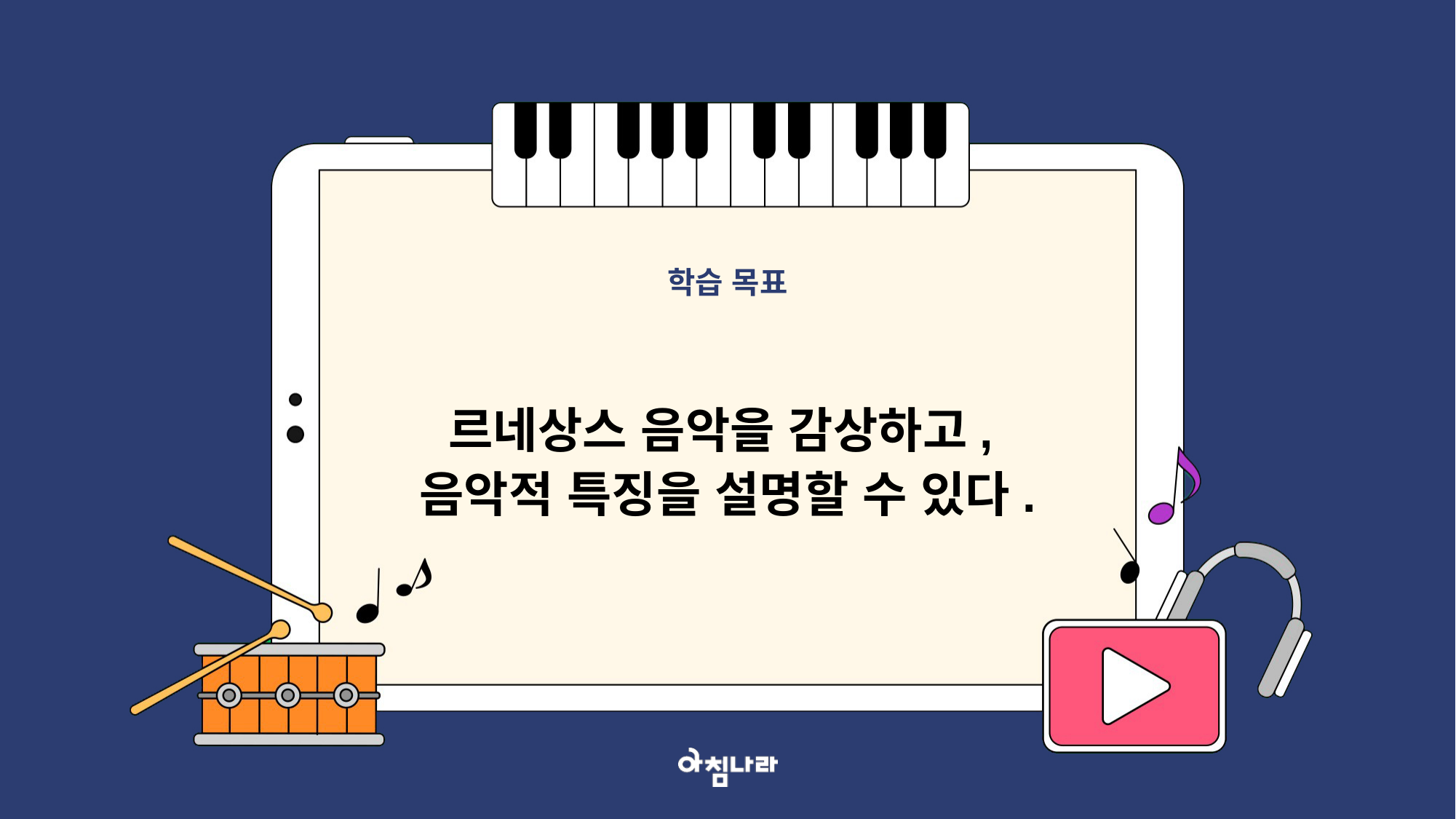

학습 목표
르네상스 음악을 감상하고,
음악적 특징을 설명할 수 있다.